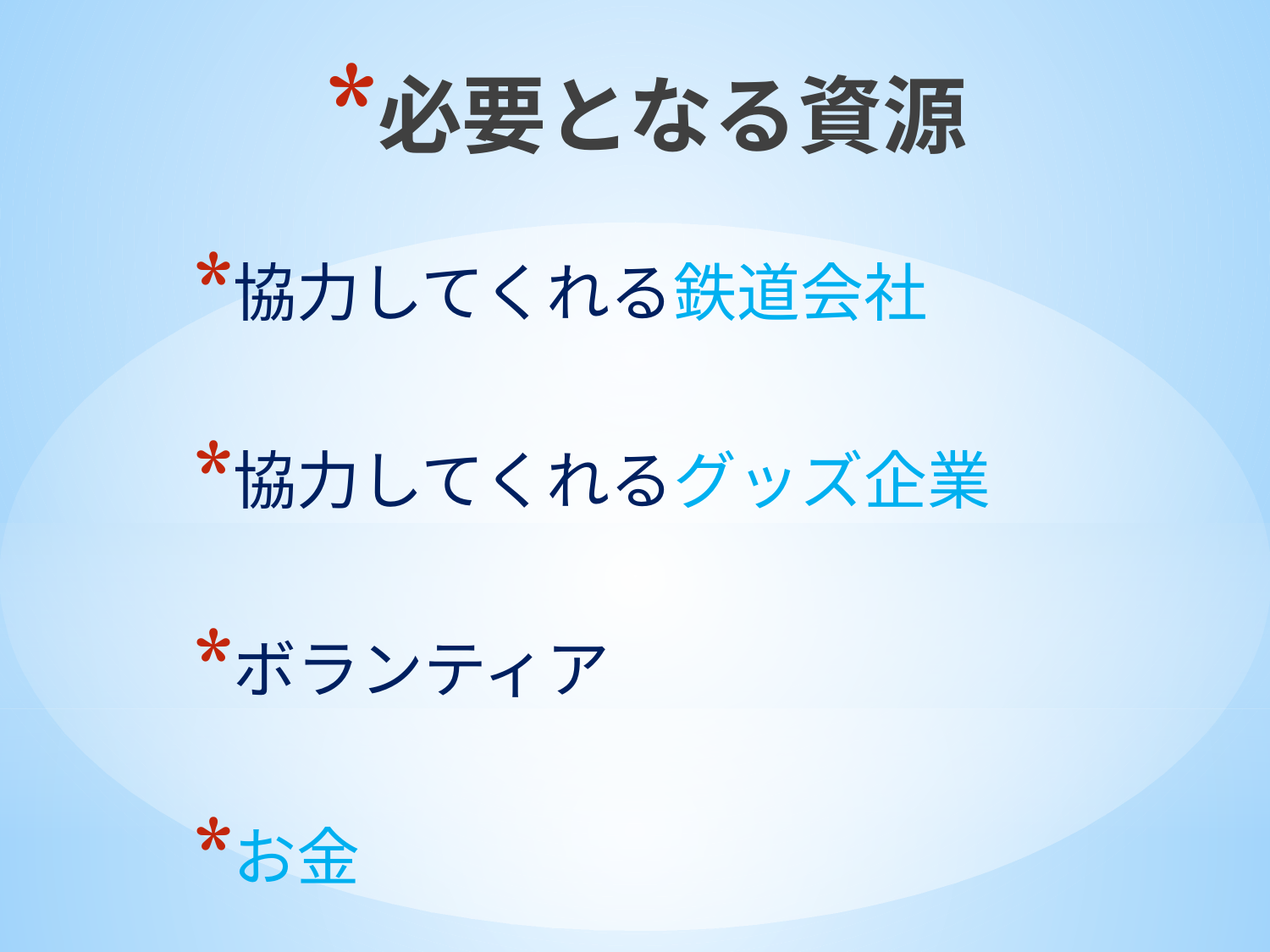

# 必要となる資源
協力してくれる鉄道会社

協力してくれるグッズ企業

ボランティア

お金